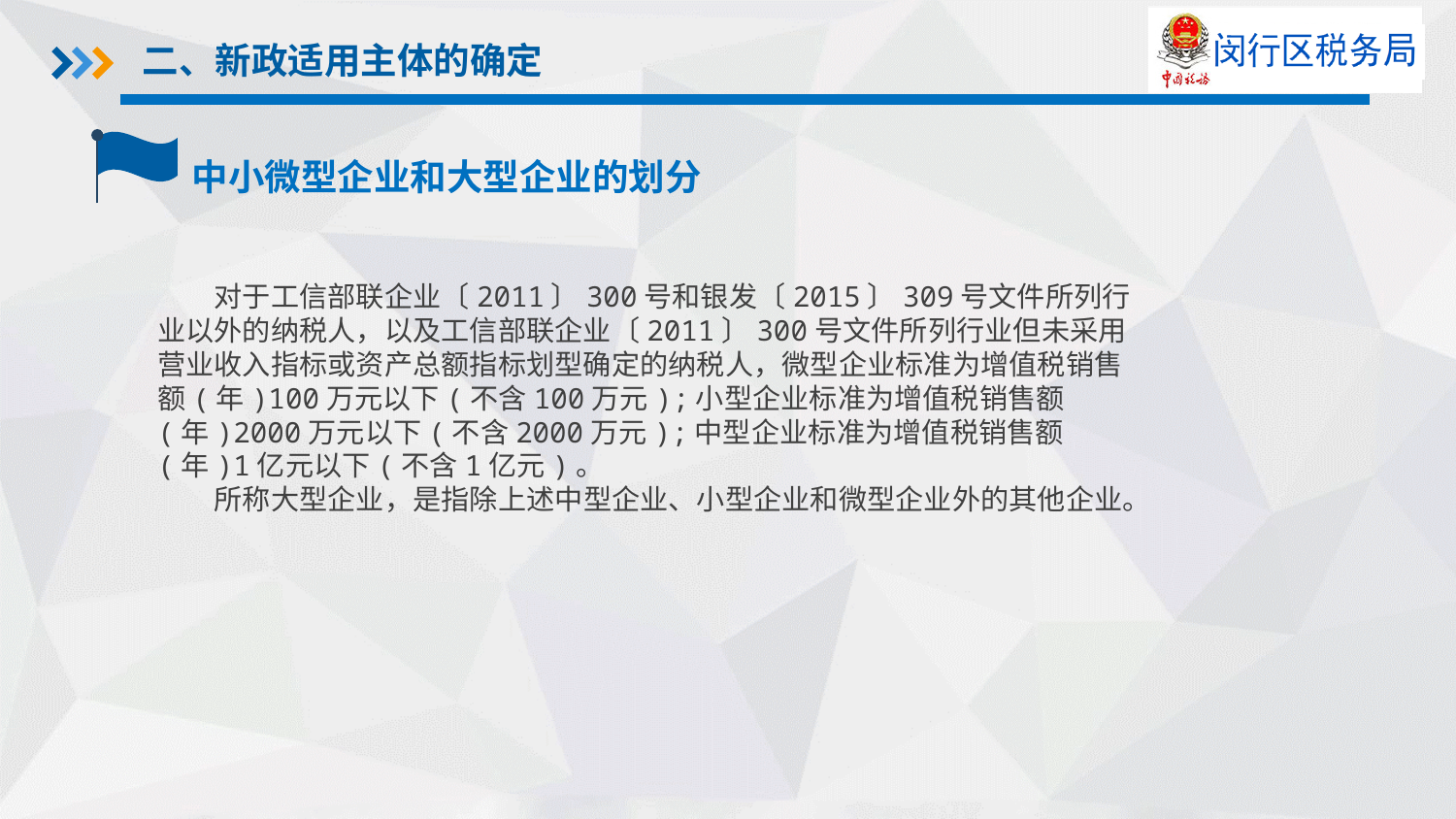

二、新政适用主体的确定

中小微型企业和大型企业的划分

　　对于工信部联企业〔2011〕300号和银发〔2015〕309号文件所列行业以外的纳税人，以及工信部联企业〔2011〕300号文件所列行业但未采用营业收入指标或资产总额指标划型确定的纳税人，微型企业标准为增值税销售额(年)100万元以下(不含100万元);小型企业标准为增值税销售额(年)2000万元以下(不含2000万元);中型企业标准为增值税销售额(年)1亿元以下(不含1亿元)。
　　所称大型企业，是指除上述中型企业、小型企业和微型企业外的其他企业。